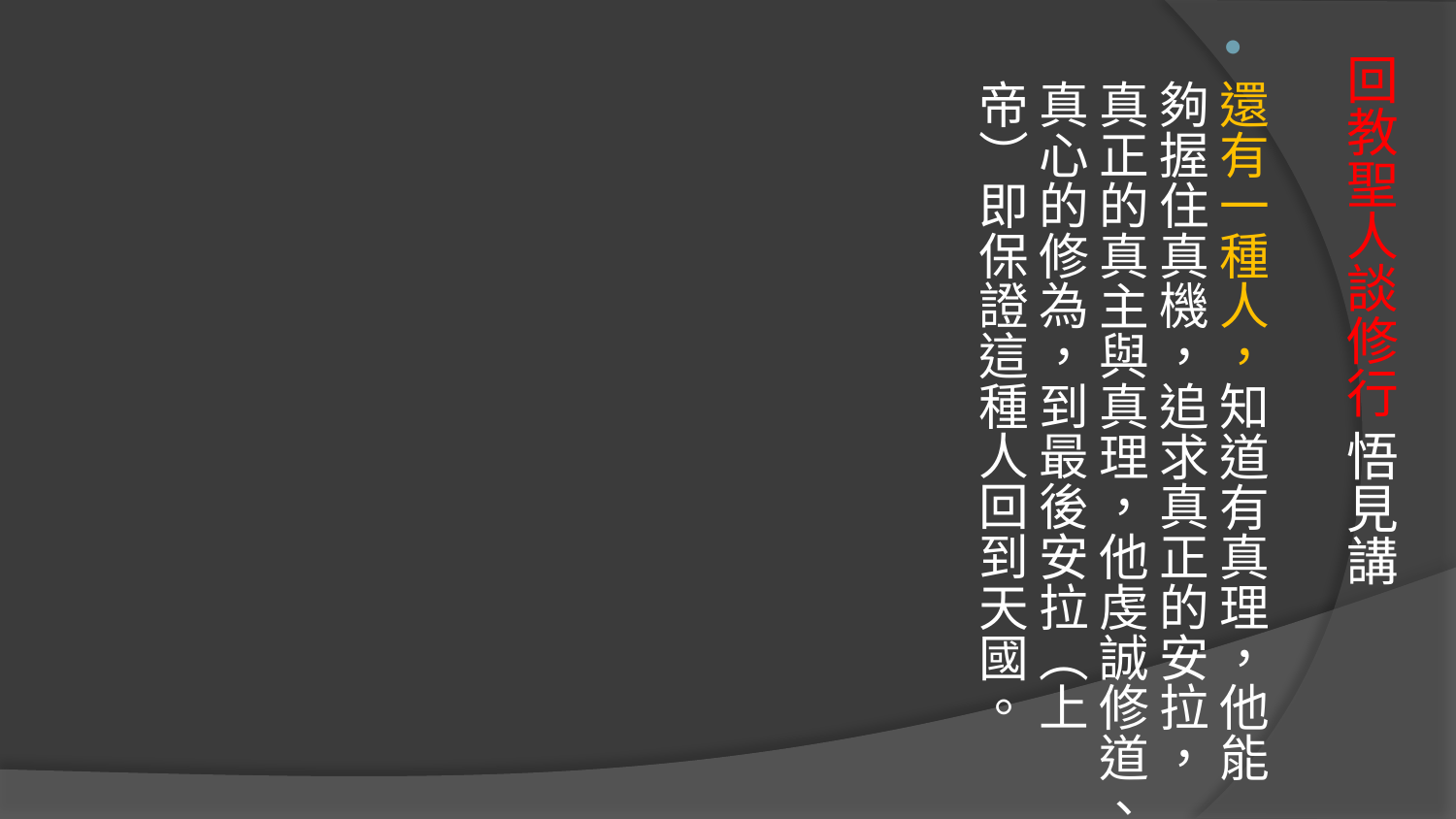

還有一種人，知道有真理，他能夠握住真機，追求真正的安拉，真正的真主與真理，他虔誠修道、真心的修為，到最後安拉（上帝）即保證這種人回到天國。

# 回教聖人談修行 悟見講